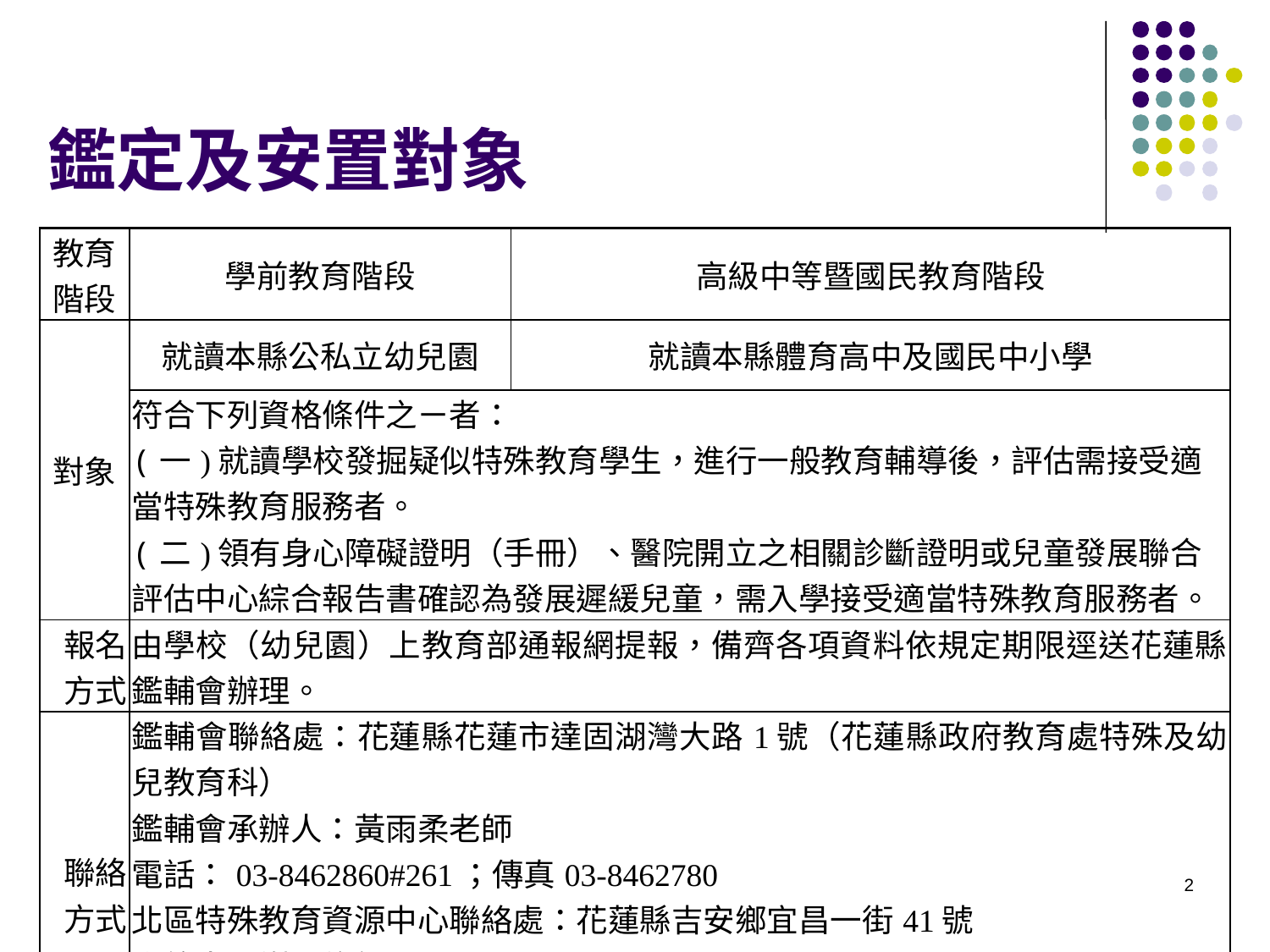

# 鑑定及安置對象
| 教育階段 | 學前教育階段 | 高級中等暨國民教育階段 |
| --- | --- | --- |
| 對象 | 就讀本縣公私立幼兒園 | 就讀本縣體育高中及國民中小學 |
|  | 符合下列資格條件之ㄧ者： (一)就讀學校發掘疑似特殊教育學生，進行一般教育輔導後，評估需接受適當特殊教育服務者。 (二)領有身心障礙證明（手冊）、醫院開立之相關診斷證明或兒童發展聯合評估中心綜合報告書確認為發展遲緩兒童，需入學接受適當特殊教育服務者。 |  |
| 報名方式 | 由學校（幼兒園）上教育部通報網提報，備齊各項資料依規定期限逕送花蓮縣鑑輔會辦理。 |  |
| 聯絡方式 | 鑑輔會聯絡處：花蓮縣花蓮市達固湖灣大路1號（花蓮縣政府教育處特殊及幼兒教育科） 鑑輔會承辦人：黃雨柔老師 電話：03-8462860#261；傳真03-8462780 北區特殊教育資源中心聯絡處：花蓮縣吉安鄉宜昌一街41號 聯絡人：謝易修組長 電話：03-8547145#18；傳真：03-8549482；電子信箱：hlcsped@gmail.com |  |
2